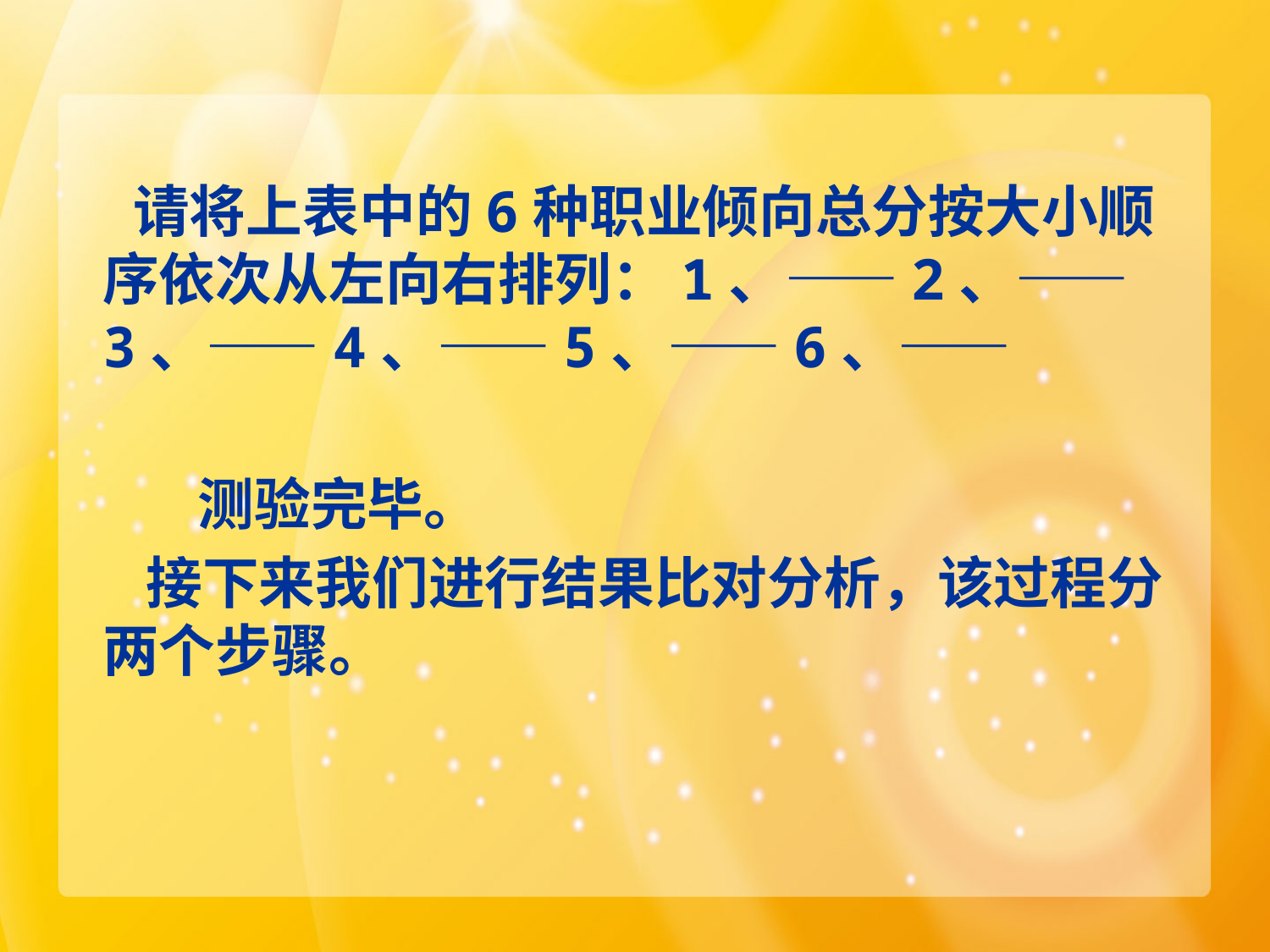

请将上表中的6种职业倾向总分按大小顺序依次从左向右排列：1、——2、——3、——4、——5、——6、——

          测验完毕。
      接下来我们进行结果比对分析，该过程分两个步骤。